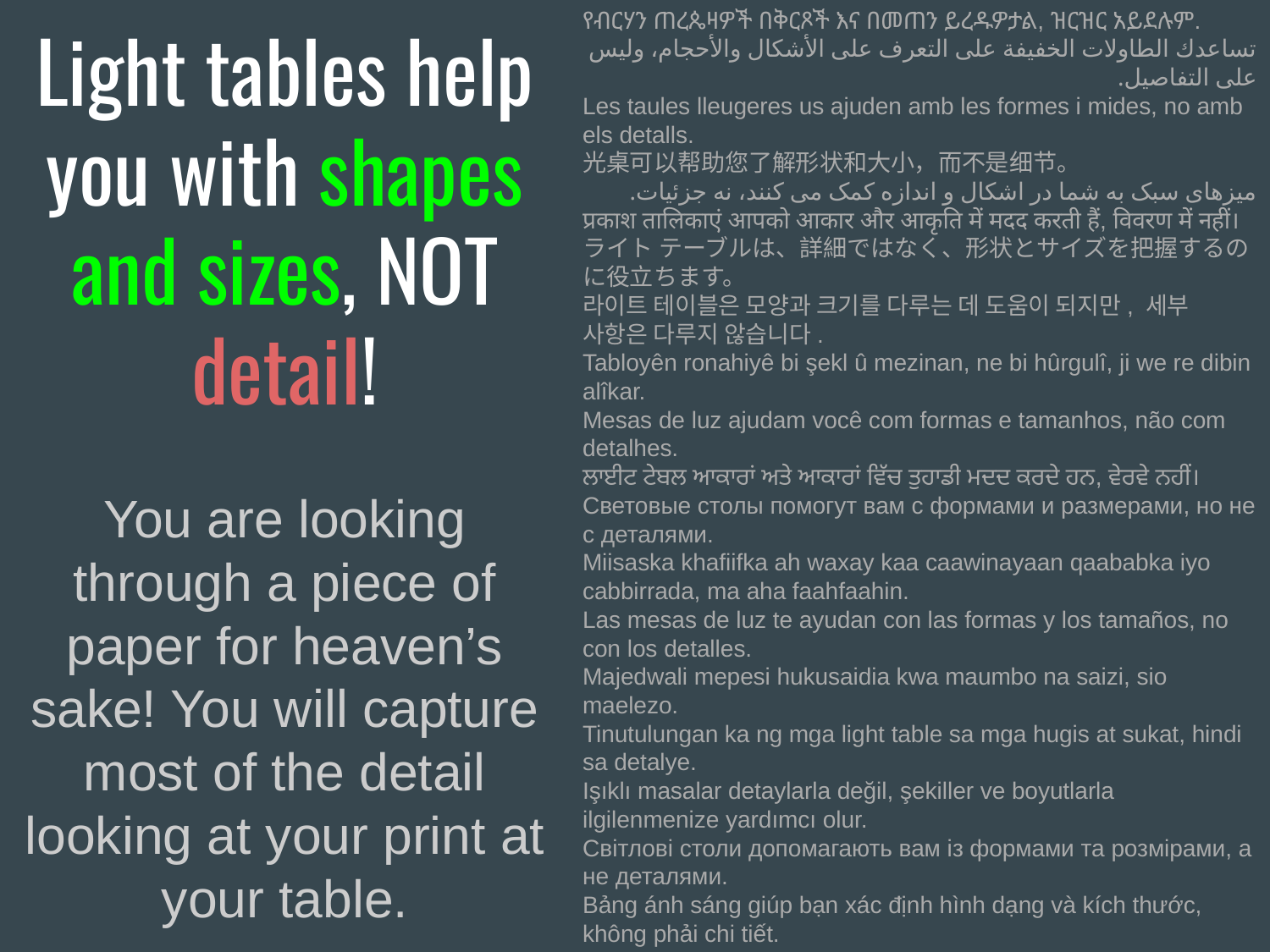

Light tables help you with shapes and sizes, NOT detail!

You are looking through a piece of paper for heaven’s sake! You will capture most of the detail looking at your print at your table.
የብርሃን ጠረጴዛዎች በቅርጾች እና በመጠን ይረዱዎታል, ዝርዝር አይደሉም.
تساعدك الطاولات الخفيفة على التعرف على الأشكال والأحجام، وليس على التفاصيل.
Les taules lleugeres us ajuden amb les formes i mides, no amb els detalls.
光桌可以帮助您了解形状和大小，而不是细节。
میزهای سبک به شما در اشکال و اندازه کمک می کنند، نه جزئیات.
प्रकाश तालिकाएं आपको आकार और आकृति में मदद करती हैं, विवरण में नहीं।
ライト テーブルは、詳細ではなく、形状とサイズを把握するのに役立ちます。
라이트 테이블은 모양과 크기를 다루는 데 도움이 되지만, 세부 사항은 다루지 않습니다.
Tabloyên ronahiyê bi şekl û mezinan, ne bi hûrgulî, ji we re dibin alîkar.
Mesas de luz ajudam você com formas e tamanhos, não com detalhes.
ਲਾਈਟ ਟੇਬਲ ਆਕਾਰਾਂ ਅਤੇ ਆਕਾਰਾਂ ਵਿੱਚ ਤੁਹਾਡੀ ਮਦਦ ਕਰਦੇ ਹਨ, ਵੇਰਵੇ ਨਹੀਂ।
Световые столы помогут вам с формами и размерами, но не с деталями.
Miisaska khafiifka ah waxay kaa caawinayaan qaababka iyo cabbirrada, ma aha faahfaahin.
Las mesas de luz te ayudan con las formas y los tamaños, no con los detalles.
Majedwali mepesi hukusaidia kwa maumbo na saizi, sio maelezo.
Tinutulungan ka ng mga light table sa mga hugis at sukat, hindi sa detalye.
Işıklı masalar detaylarla değil, şekiller ve boyutlarla ilgilenmenize yardımcı olur.
Світлові столи допомагають вам із формами та розмірами, а не деталями.
Bảng ánh sáng giúp bạn xác định hình dạng và kích thước, không phải chi tiết.